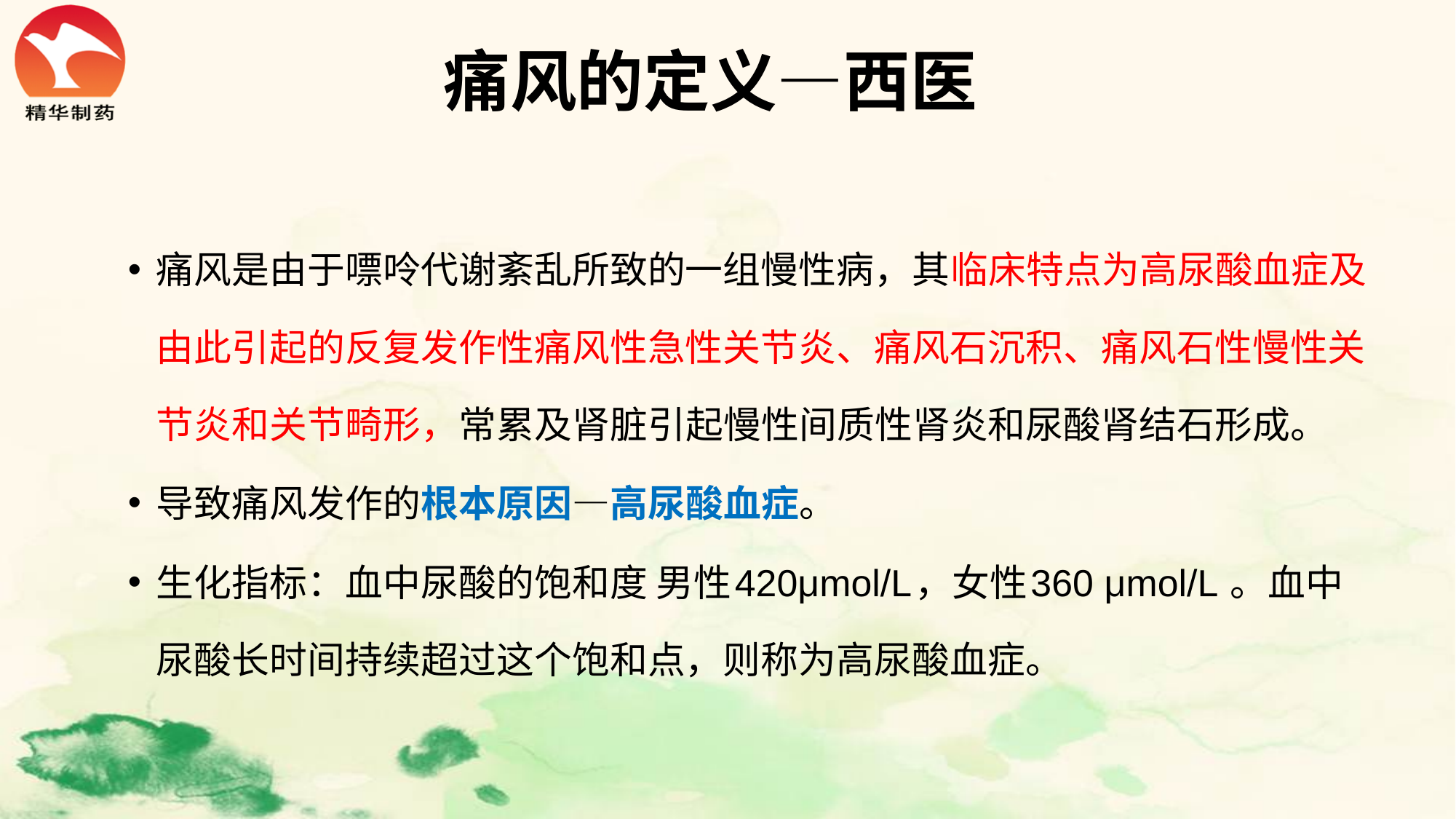

# 痛风的定义—西医
痛风是由于嘌呤代谢紊乱所致的一组慢性病，其临床特点为高尿酸血症及由此引起的反复发作性痛风性急性关节炎、痛风石沉积、痛风石性慢性关节炎和关节畸形，常累及肾脏引起慢性间质性肾炎和尿酸肾结石形成。
导致痛风发作的根本原因—高尿酸血症。
生化指标：血中尿酸的饱和度 男性420μmol/L，女性360 μmol/L 。血中尿酸长时间持续超过这个饱和点，则称为高尿酸血症。